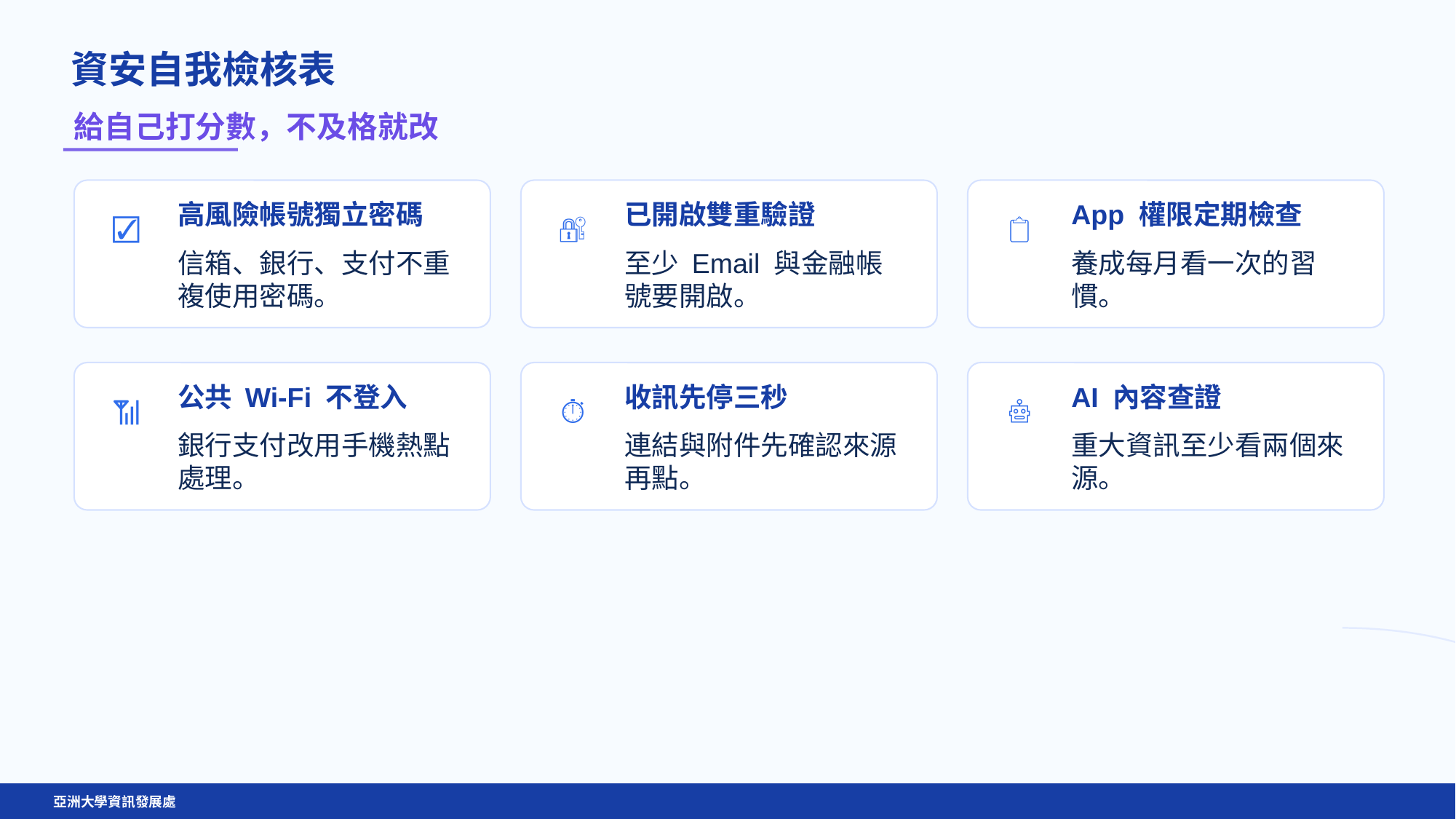

資安自我檢核表
給自己打分數，不及格就改

高風險帳號獨立密碼
已開啟雙重驗證
App 權限定期檢查
☑️
🔐
📋
信箱、銀行、支付不重複使用密碼。
至少 Email 與金融帳號要開啟。
養成每月看一次的習慣。

公共 Wi-Fi 不登入
收訊先停三秒
AI 內容查證
📶
⏱️
🤖
銀行支付改用手機熱點處理。
連結與附件先確認來源再點。
重大資訊至少看兩個來源。

亞洲大學資訊發展處